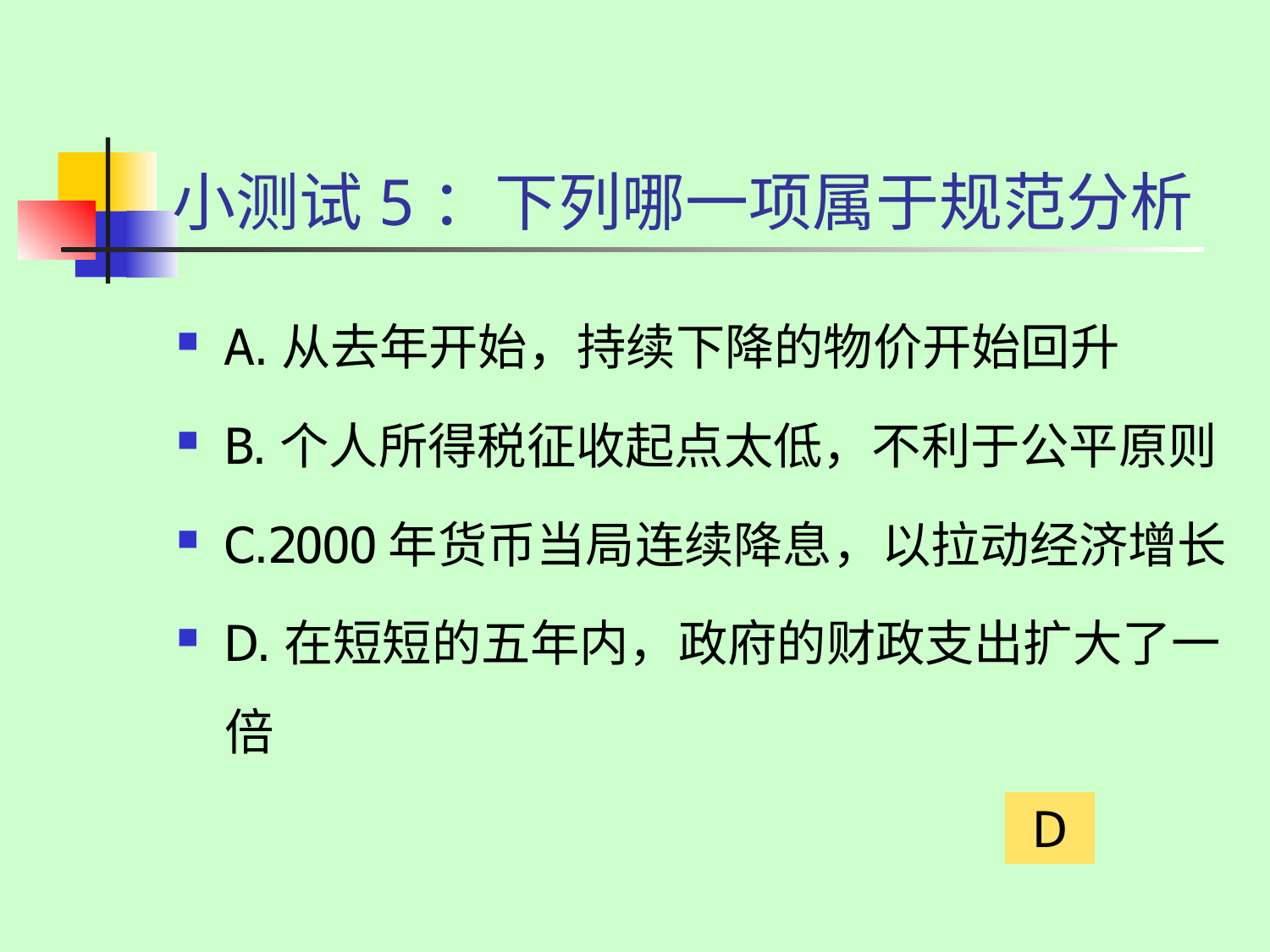

# 小测试5：下列哪一项属于规范分析
A.从去年开始，持续下降的物价开始回升
B.个人所得税征收起点太低，不利于公平原则
C.2000年货币当局连续降息，以拉动经济增长
D.在短短的五年内，政府的财政支出扩大了一倍
D